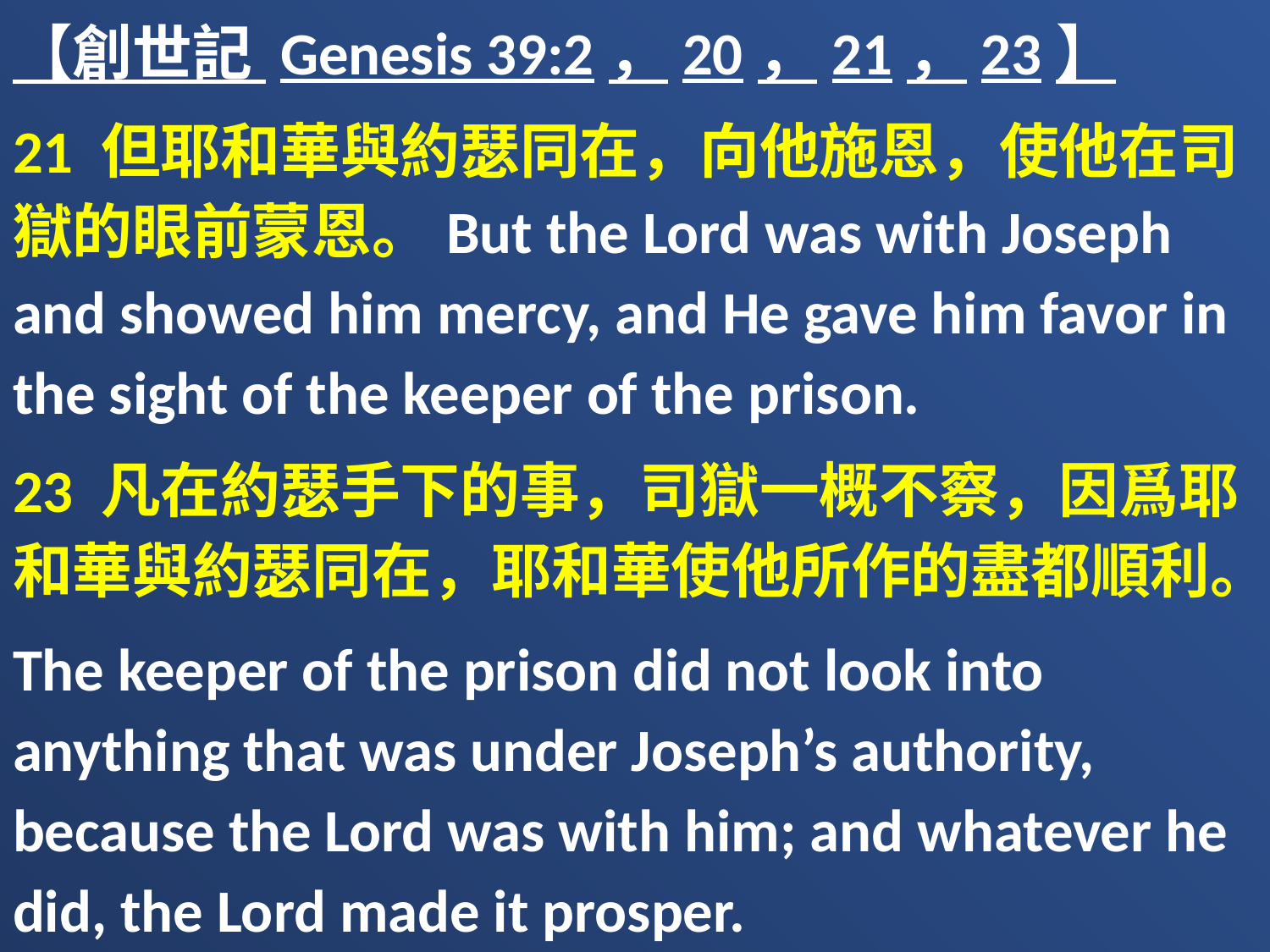

【創世記 Genesis 39:2，20，21，23】
21 但耶和華與約瑟同在，向他施恩，使他在司獄的眼前蒙恩。But the Lord was with Joseph and showed him mercy, and He gave him favor in the sight of the keeper of the prison.
23 凡在約瑟手下的事，司獄一概不察，因爲耶和華與約瑟同在，耶和華使他所作的盡都順利。
The keeper of the prison did not look into anything that was under Joseph’s authority, because the Lord was with him; and whatever he did, the Lord made it prosper.